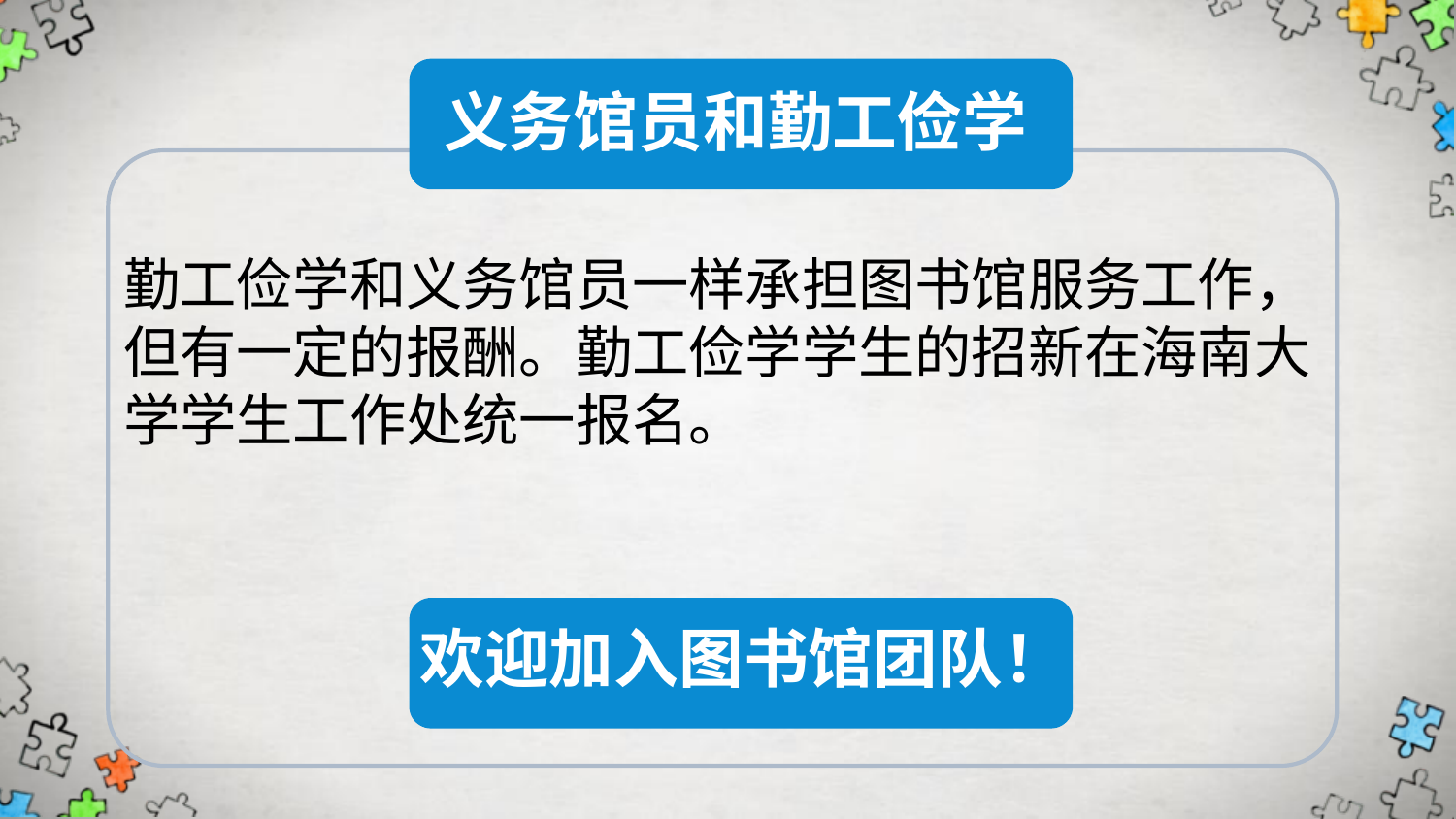

义务馆员和勤工俭学
勤工俭学和义务馆员一样承担图书馆服务工作，
但有一定的报酬。勤工俭学学生的招新在海南大
学学生工作处统一报名。

欢迎加入图书馆团队！